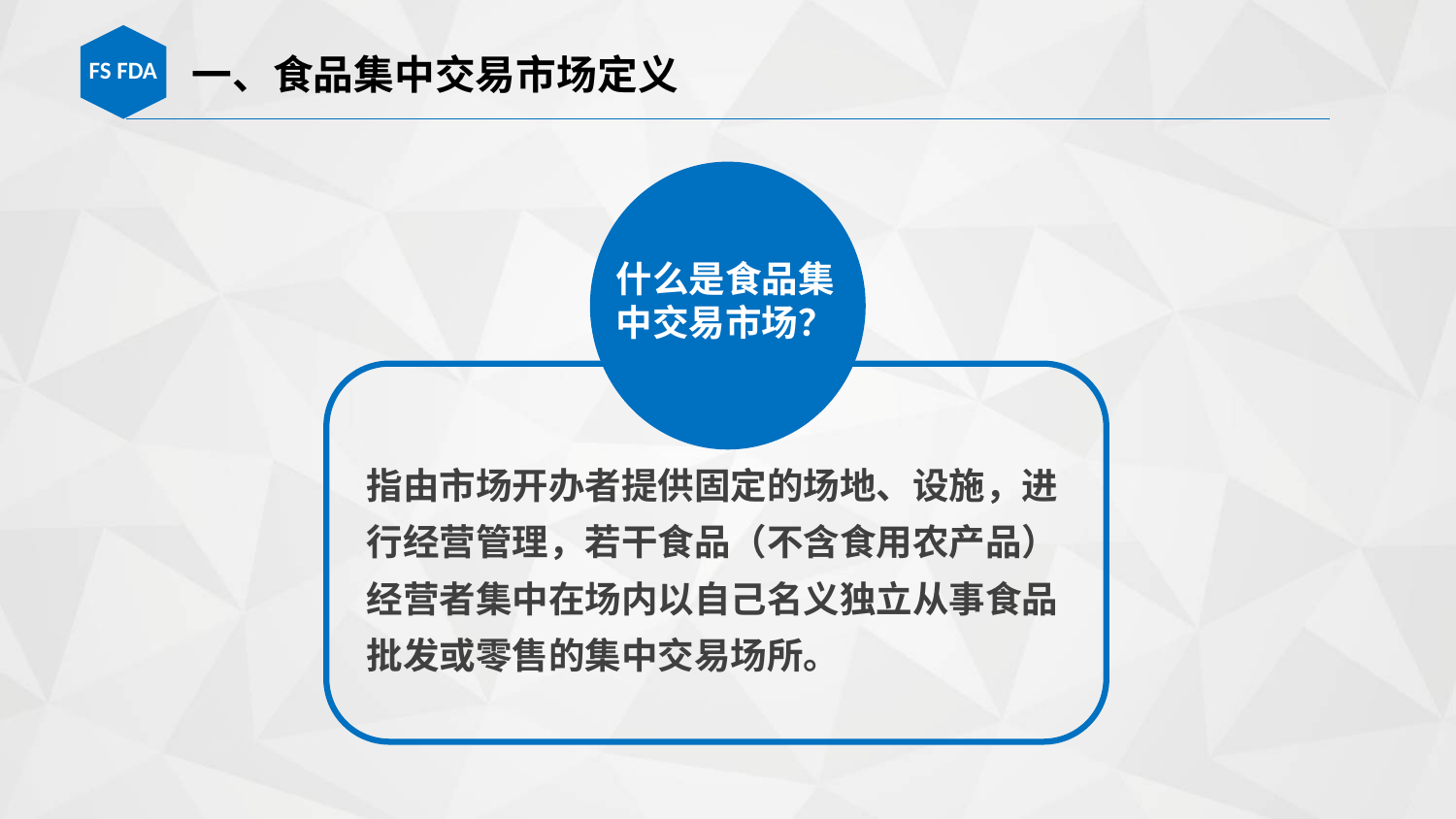

一、食品集中交易市场定义

什么是食品集中交易市场？

指由市场开办者提供固定的场地、设施，进行经营管理，若干食品（不含食用农产品）经营者集中在场内以自己名义独立从事食品批发或零售的集中交易场所。